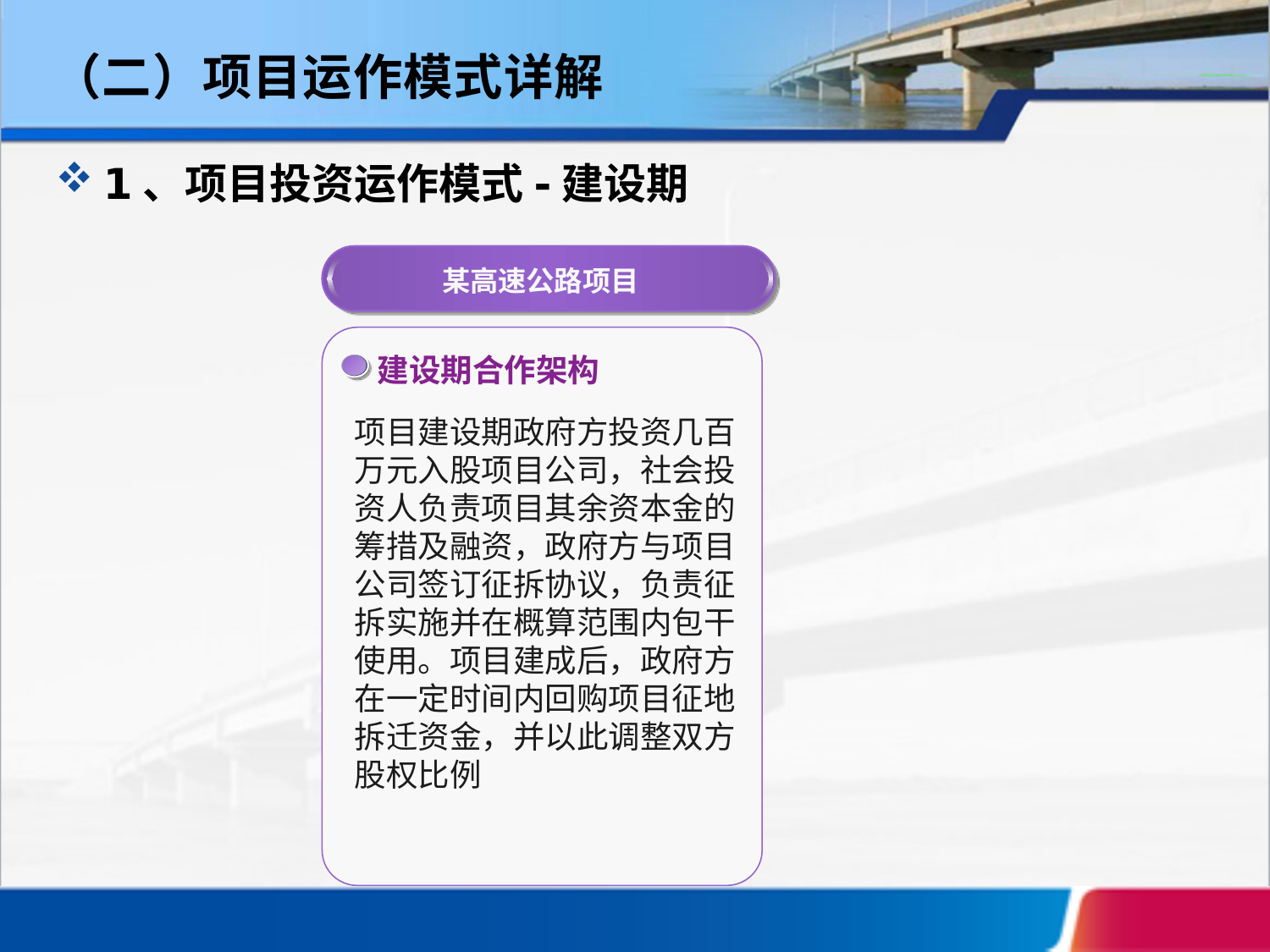

（二）项目运作模式详解
1、项目投资运作模式-建设期

某高速公路项目
某高速公路项目

 建设期合作架构

项目建设期政府方投资几百万元入股项目公司，社会投资人负责项目其余资本金的筹措及融资，政府方与项目公司签订征拆协议，负责征拆实施并在概算范围内包干使用。项目建成后，政府方在一定时间内回购项目征地拆迁资金，并以此调整双方股权比例